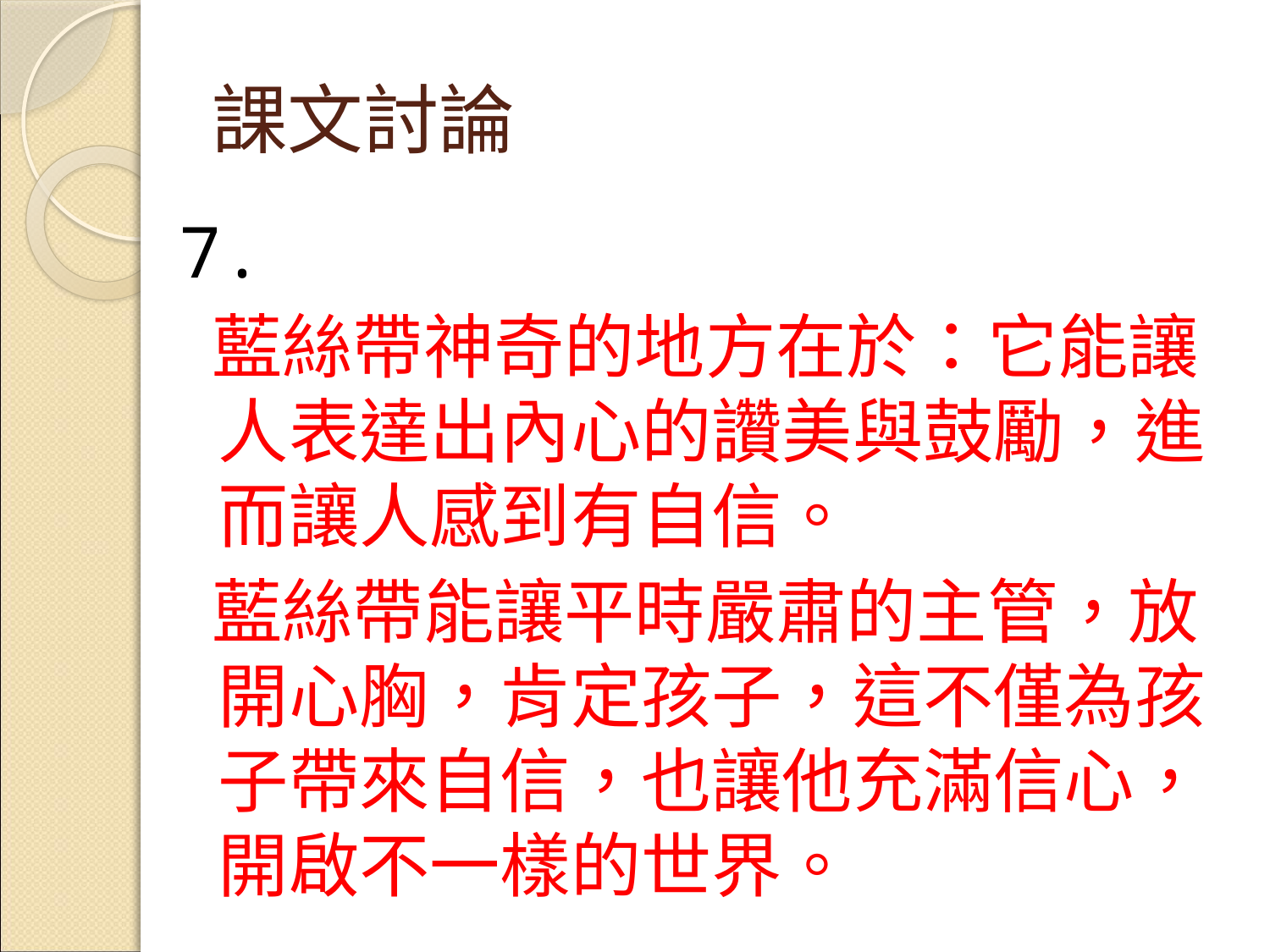

課文討論
7.
 藍絲帶神奇的地方在於：它能讓人表達出內心的讚美與鼓勵，進而讓人感到有自信。
 藍絲帶能讓平時嚴肅的主管，放開心胸，肯定孩子，這不僅為孩子帶來自信，也讓他充滿信心，開啟不一樣的世界。